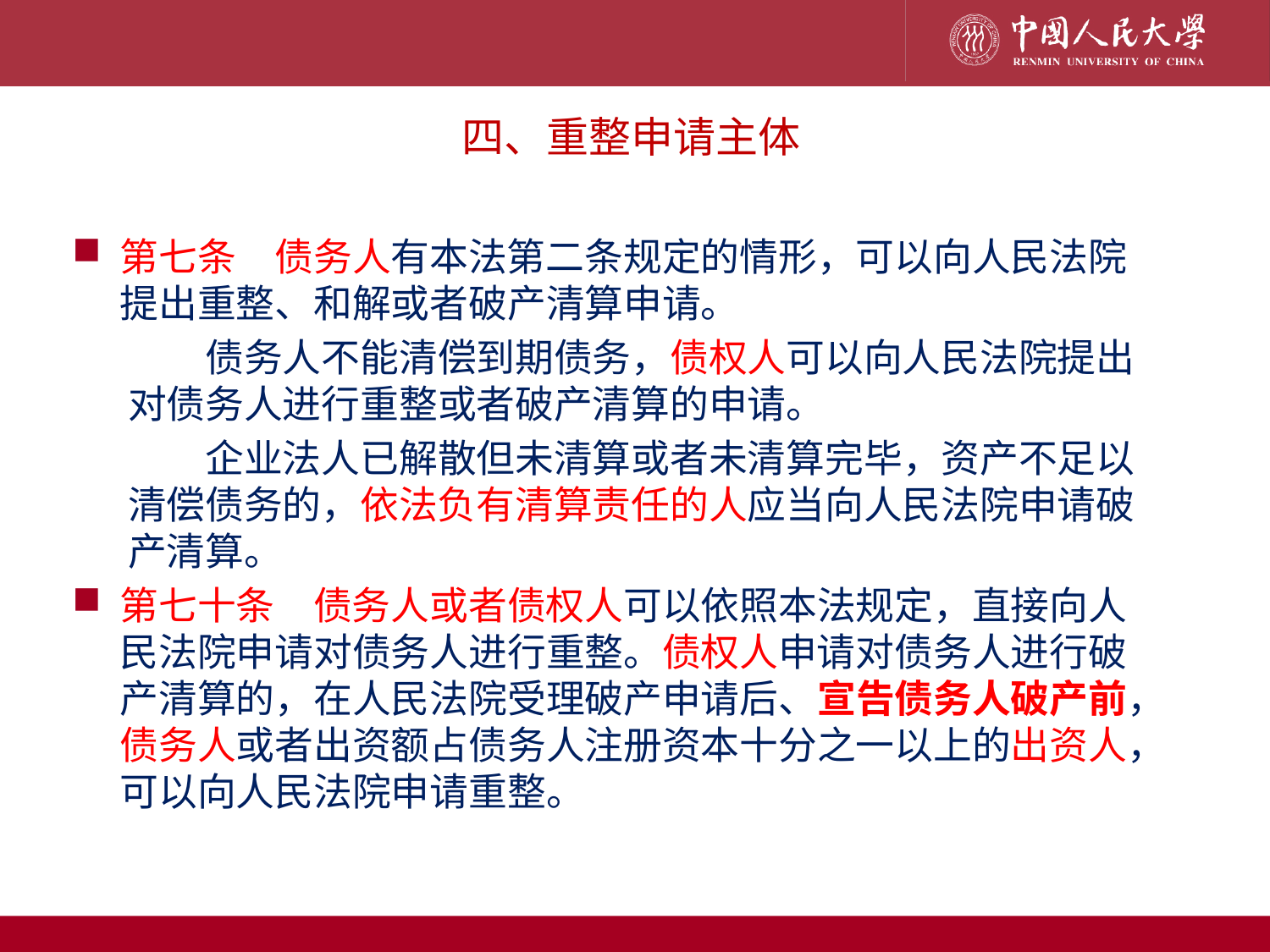

# 四、重整申请主体
第七条　债务人有本法第二条规定的情形，可以向人民法院提出重整、和解或者破产清算申请。
　　债务人不能清偿到期债务，债权人可以向人民法院提出对债务人进行重整或者破产清算的申请。
　　企业法人已解散但未清算或者未清算完毕，资产不足以清偿债务的，依法负有清算责任的人应当向人民法院申请破产清算。
第七十条　债务人或者债权人可以依照本法规定，直接向人民法院申请对债务人进行重整。债权人申请对债务人进行破产清算的，在人民法院受理破产申请后、宣告债务人破产前，债务人或者出资额占债务人注册资本十分之一以上的出资人，可以向人民法院申请重整。